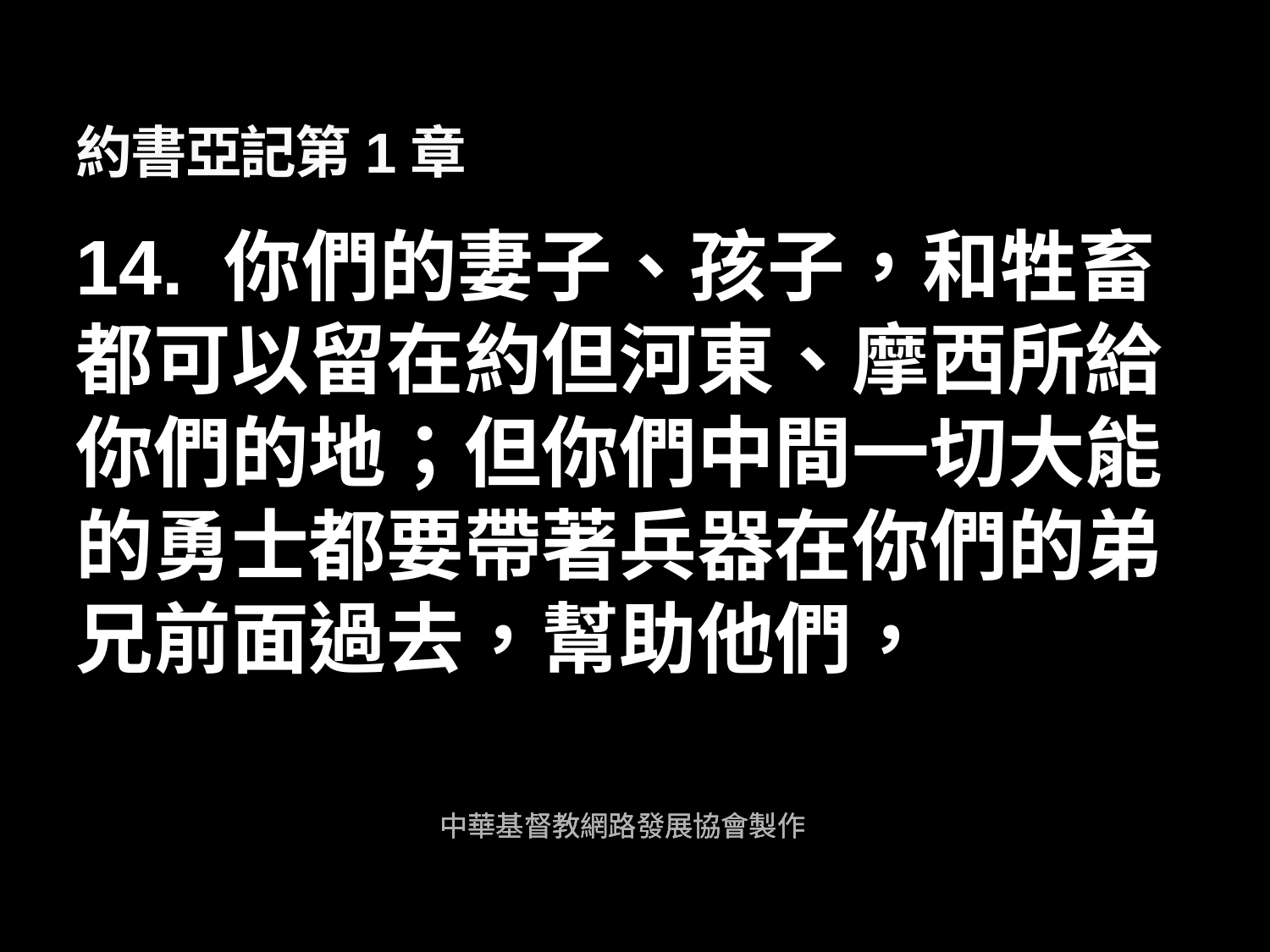

# 約書亞記第1章
14. 你們的妻子、孩子，和牲畜都可以留在約但河東、摩西所給你們的地；但你們中間一切大能的勇士都要帶著兵器在你們的弟兄前面過去，幫助他們，